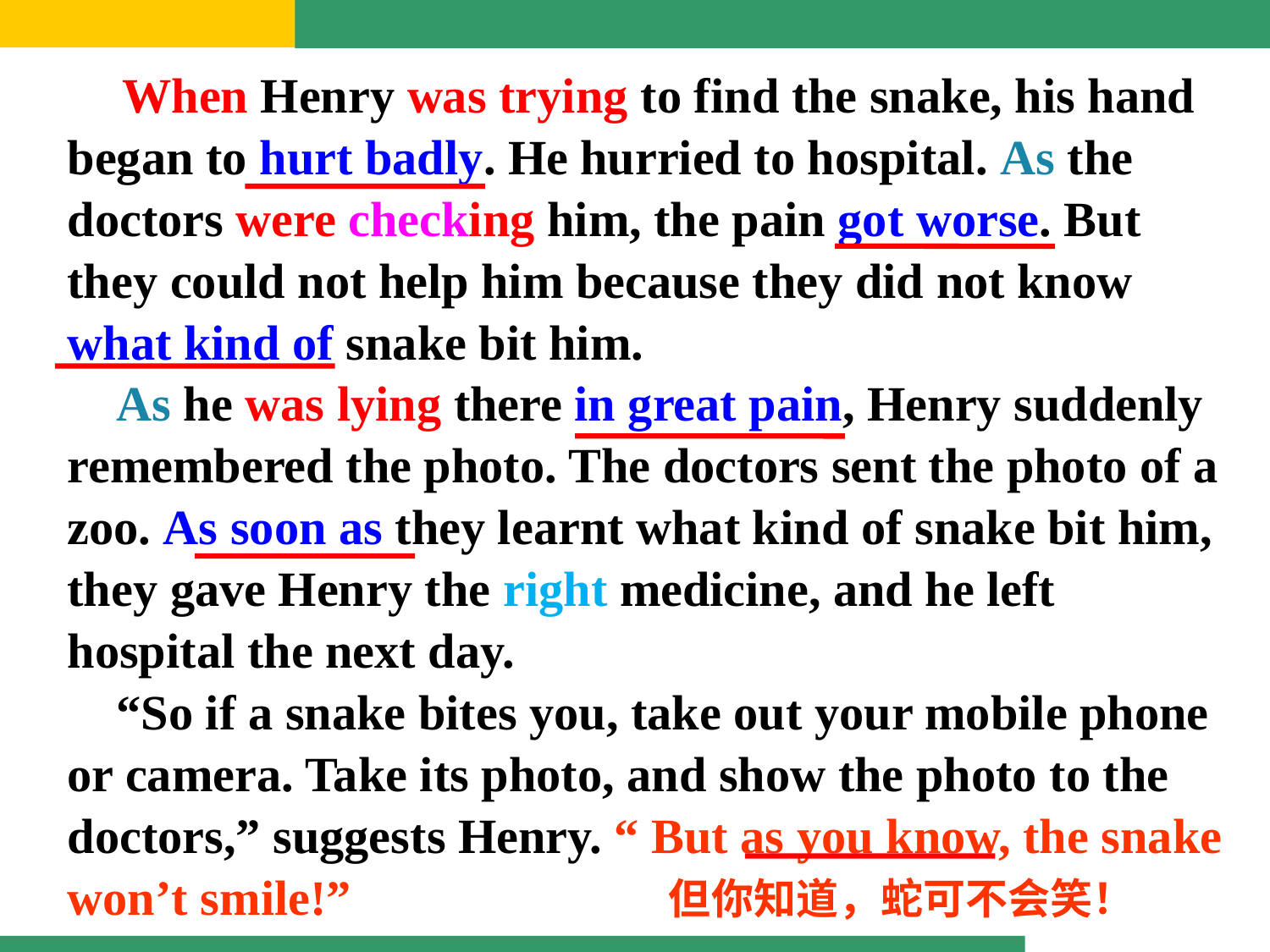

When Henry was trying to find the snake, his hand began to hurt badly. He hurried to hospital. As the doctors were checking him, the pain got worse. But they could not help him because they did not know what kind of snake bit him.
    As he was lying there in great pain, Henry suddenly remembered the photo. The doctors sent the photo of a zoo. As soon as they learnt what kind of snake bit him, they gave Henry the right medicine, and he left hospital the next day.
    “So if a snake bites you, take out your mobile phone or camera. Take its photo, and show the photo to the doctors,” suggests Henry. “ But as you know, the snake won’t smile!”

但你知道，蛇可不会笑！